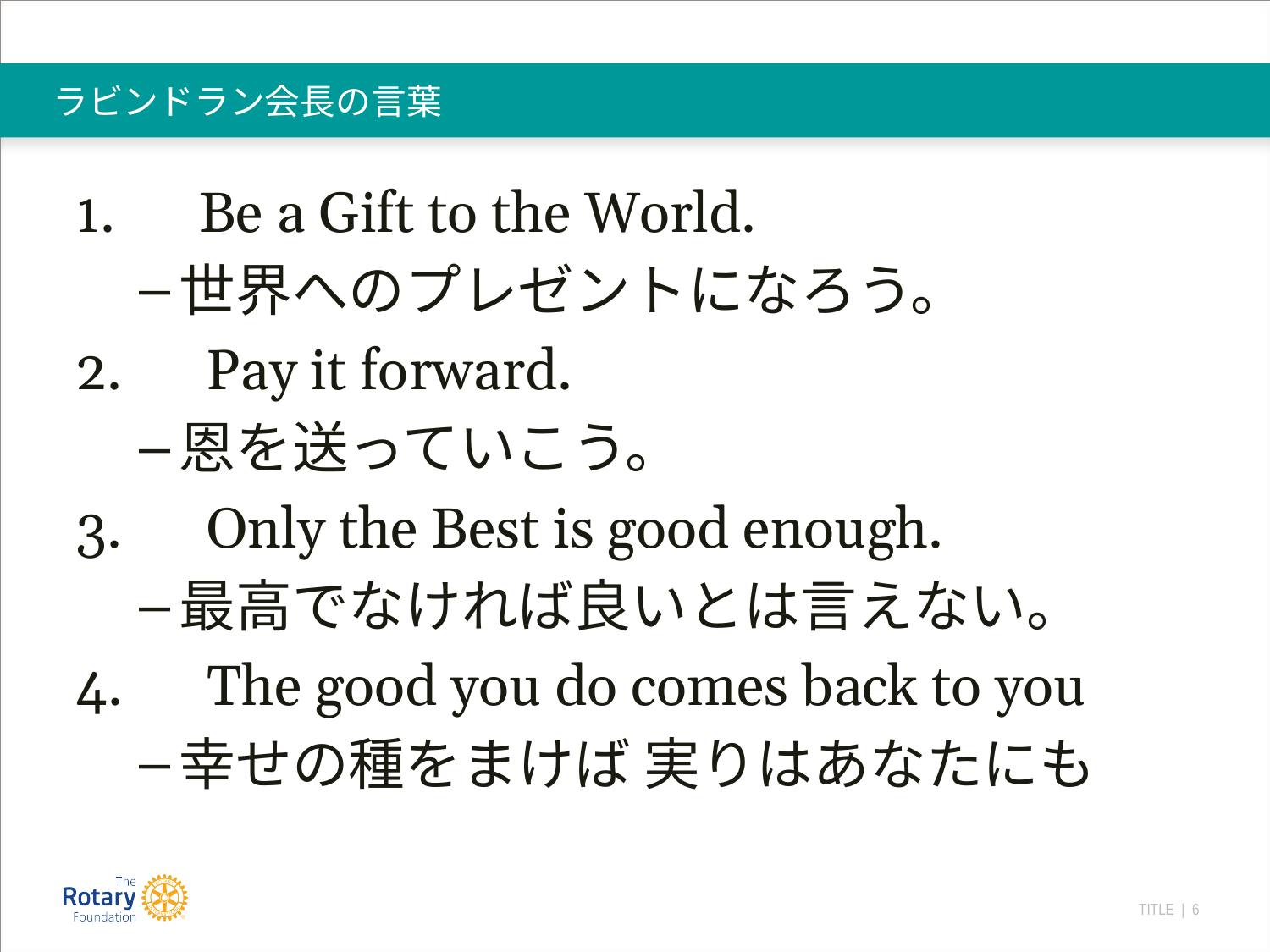

# ラビンドラン会長の言葉
1.　Be a Gift to the World.
世界へのプレゼントになろう。
2.　Pay it forward.
恩を送っていこう。
3.　Only the Best is good enough.
最高でなければ良いとは言えない。
4.　The good you do comes back to you
幸せの種をまけば 実りはあなたにも